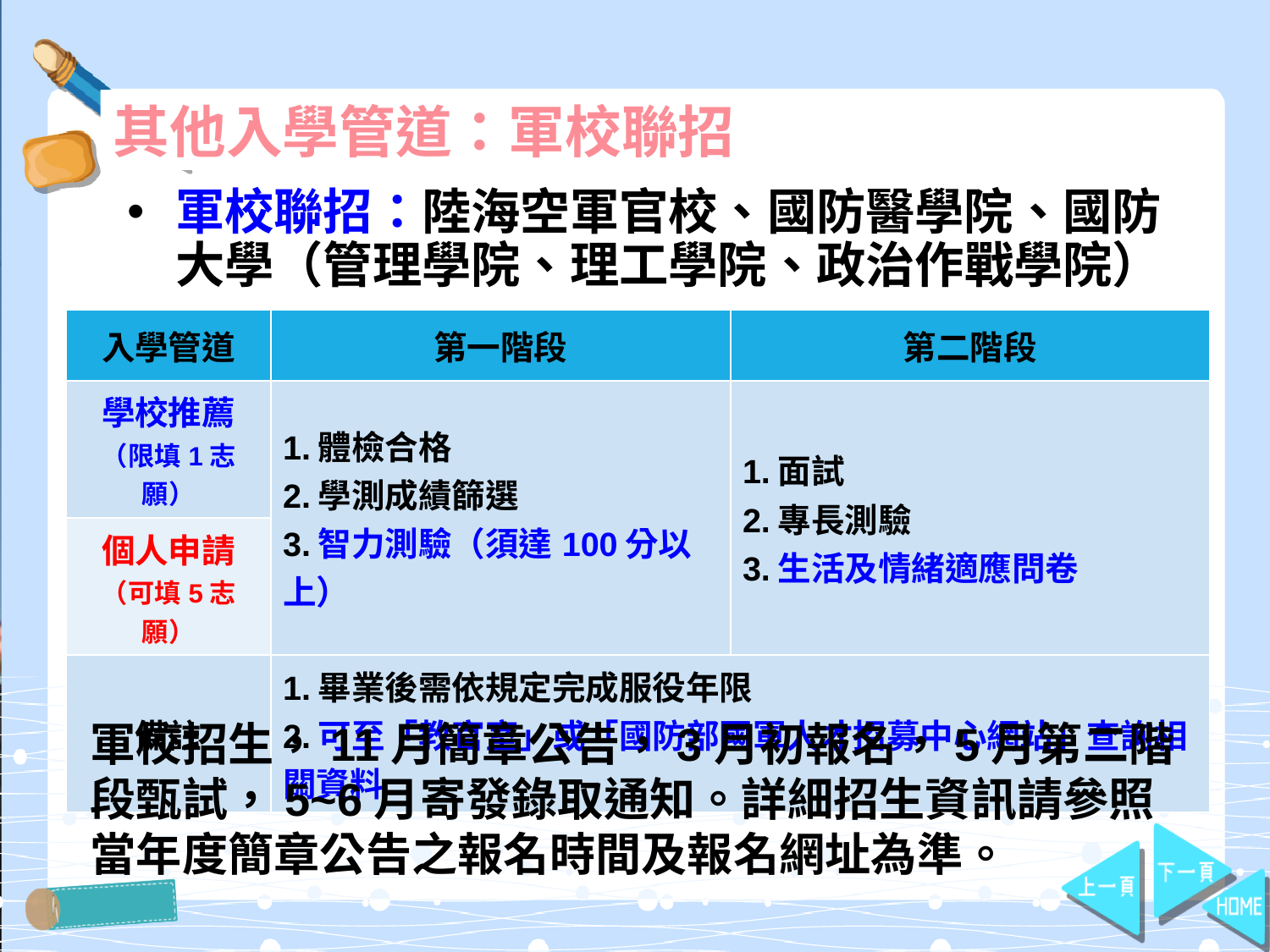

其他入學管道：軍校聯招
軍校聯招：陸海空軍官校、國防醫學院、國防大學（管理學院、理工學院、政治作戰學院）

| 入學管道 | 第一階段 | 第二階段 |
| --- | --- | --- |
| 學校推薦 （限填1志願） | 1.體檢合格 2.學測成績篩選 3.智力測驗（須達100分以上） | 1.面試 2.專長測驗 3.生活及情緒適應問卷 |
| 個人申請 （可填5志願） |  |  |
| 備註 | 1.畢業後需依規定完成服役年限 2.可至「教官室」或「國防部國軍人才招募中心網站」查詢相關資料 |  |
軍校招生，11月簡章公告，3月初報名，5月第二階段甄試，5~6月寄發錄取通知。詳細招生資訊請參照當年度簡章公告之報名時間及報名網址為準。